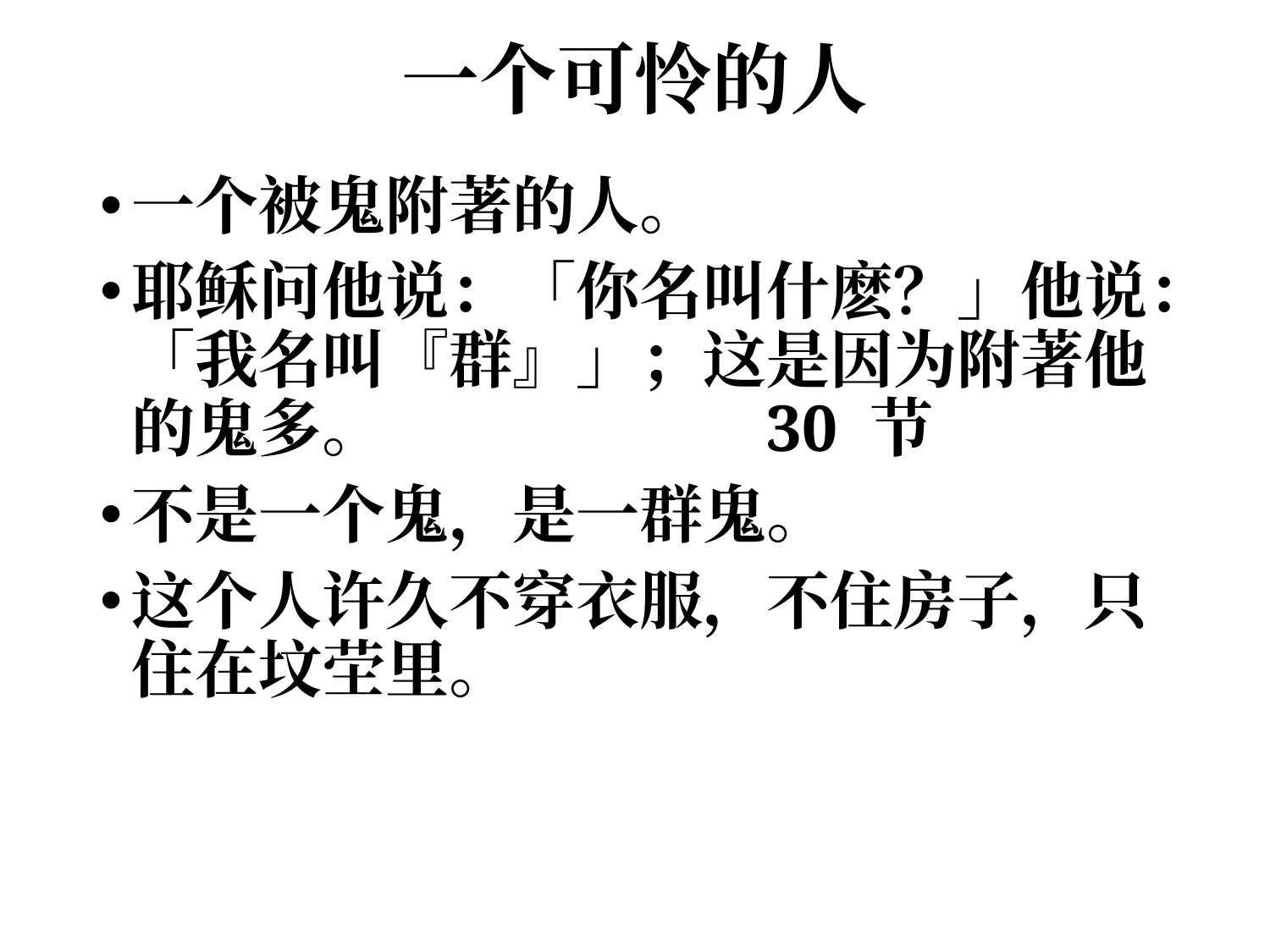

# 一个可怜的人
一个被鬼附著的人。
耶稣问他说：「你名叫什麽？」他说：「我名叫『群』」；这是因为附著他的鬼多。			30 节
不是一个鬼，是一群鬼。
这个人许久不穿衣服，不住房子，只住在坟茔里。